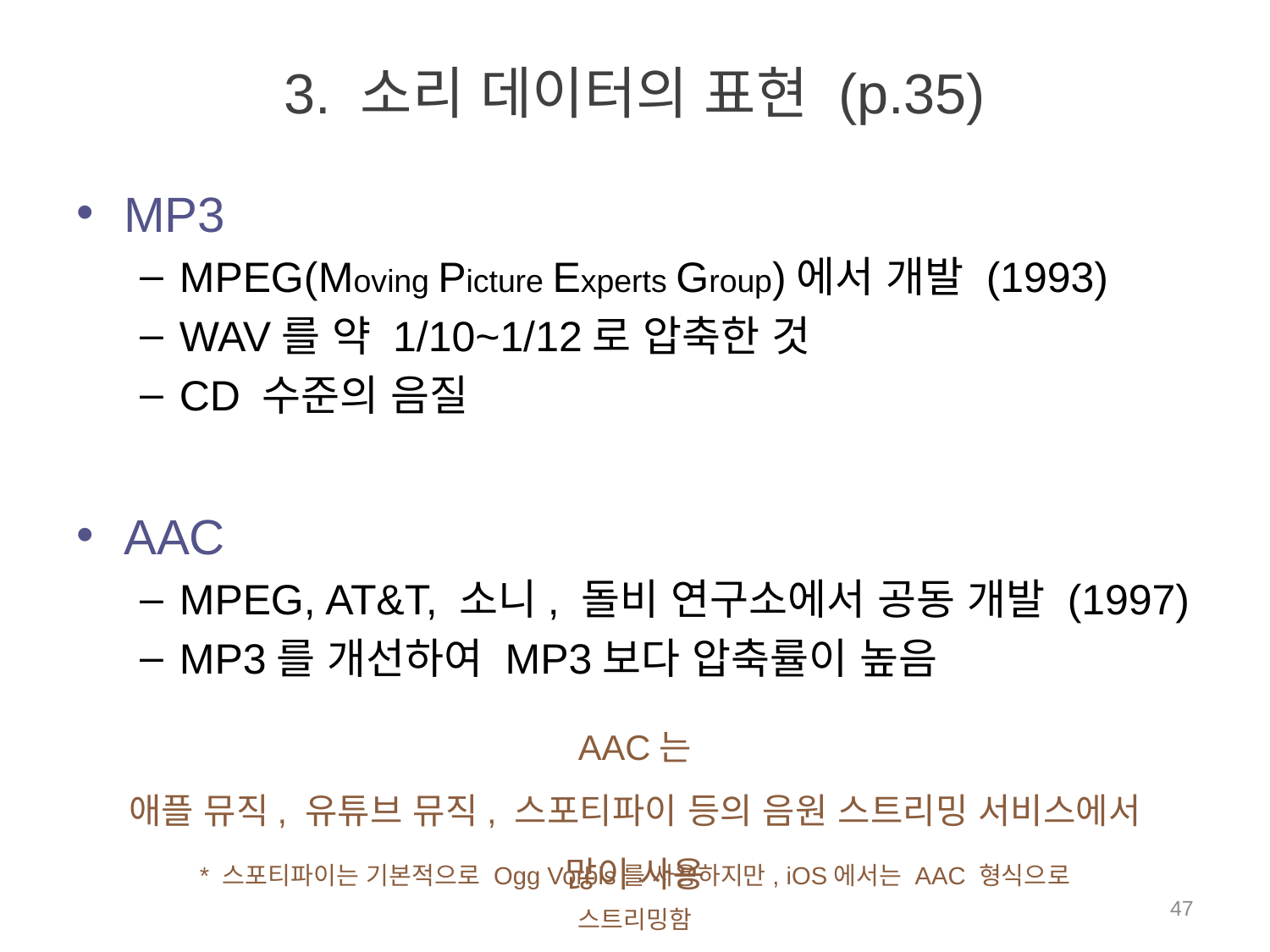

# 3. 소리 데이터의 표현 (p.35)
MP3
MPEG(Moving Picture Experts Group)에서 개발 (1993)
WAV를 약 1/10~1/12로 압축한 것
CD 수준의 음질

AAC
MPEG, AT&T, 소니, 돌비 연구소에서 공동 개발 (1997)
MP3를 개선하여 MP3보다 압축률이 높음

AAC는
애플 뮤직, 유튜브 뮤직, 스포티파이 등의 음원 스트리밍 서비스에서 많이 사용
* 스포티파이는 기본적으로 Ogg Vorbis를 사용하지만, iOS에서는 AAC 형식으로 스트리밍함
47